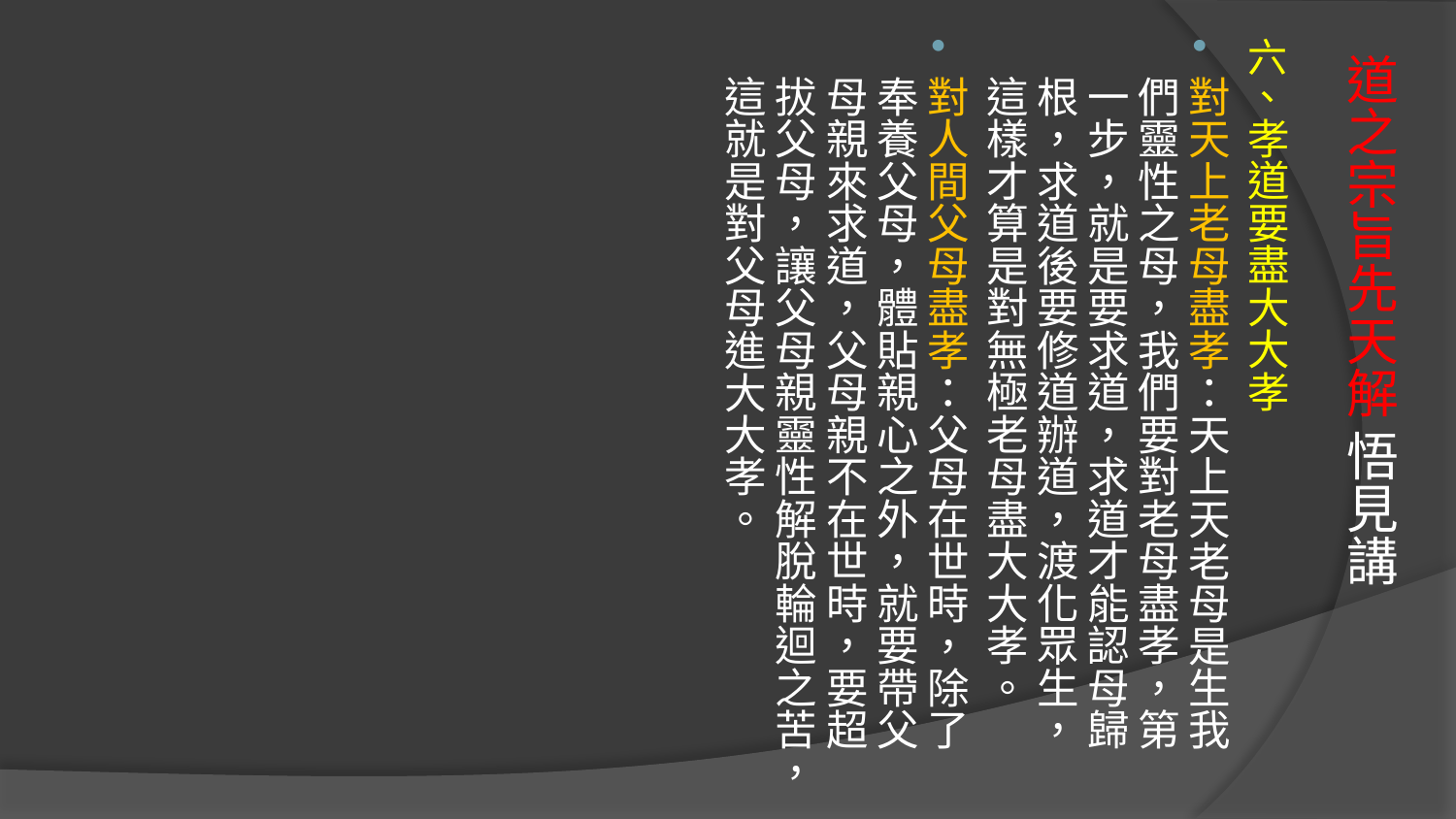

六、孝道要盡大大孝
對天上老母盡孝：天上天老母是生我們靈性之母，我們要對老母盡孝，第一步，就是要求道，求道才能認母歸根，求道後要修道辦道，渡化眾生，這樣才算是對無極老母盡大大孝。
對人間父母盡孝：父母在世時，除了奉養父母，體貼親心之外，就要帶父母親來求道，父母親不在世時，要超拔父母，讓父母親靈性解脫輪迴之苦，這就是對父母進大大孝。

# 道之宗旨先天解 悟見講